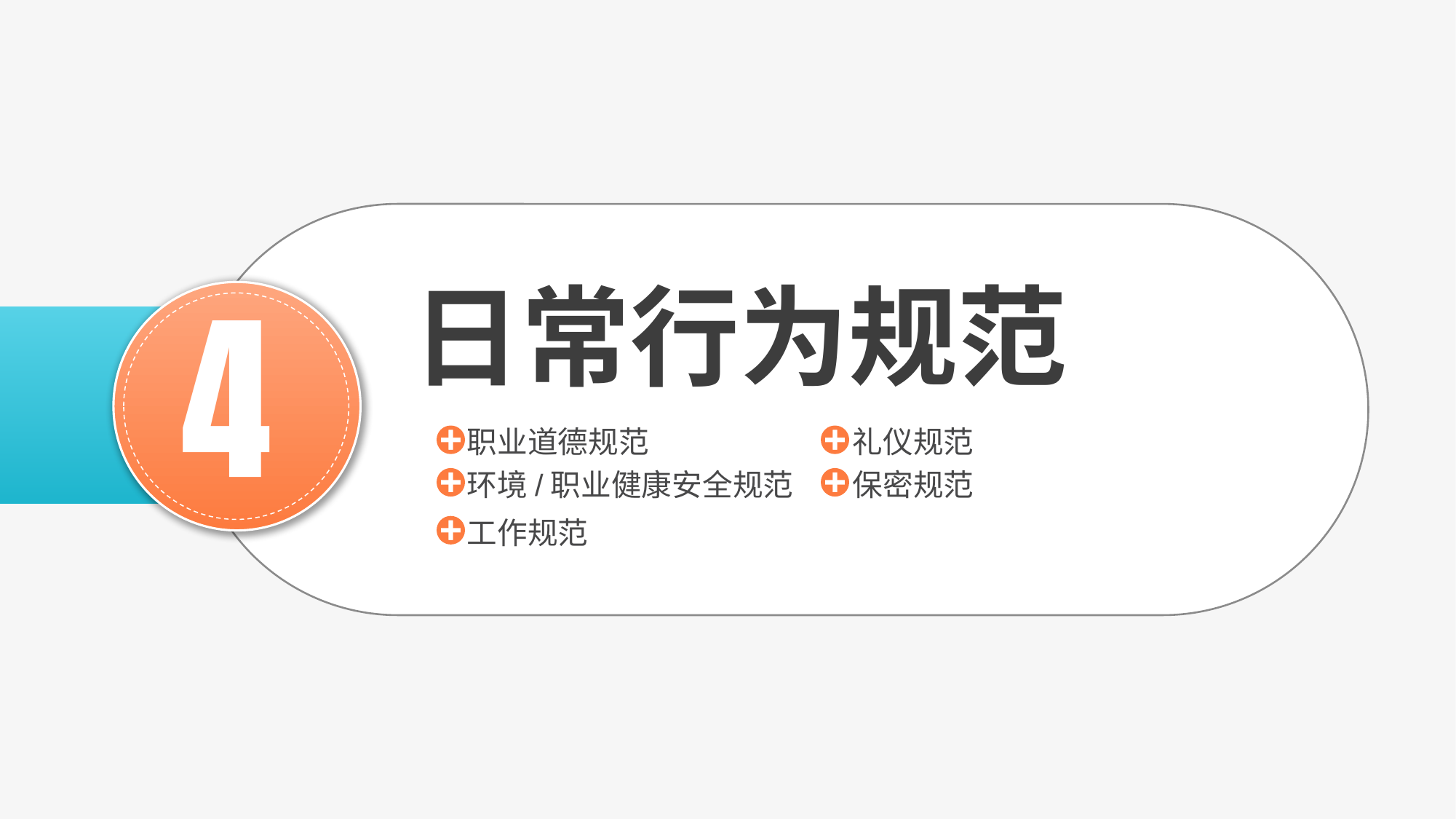

日常行为规范

4

职业道德规范
礼仪规范

环境/职业健康安全规范
保密规范

工作规范